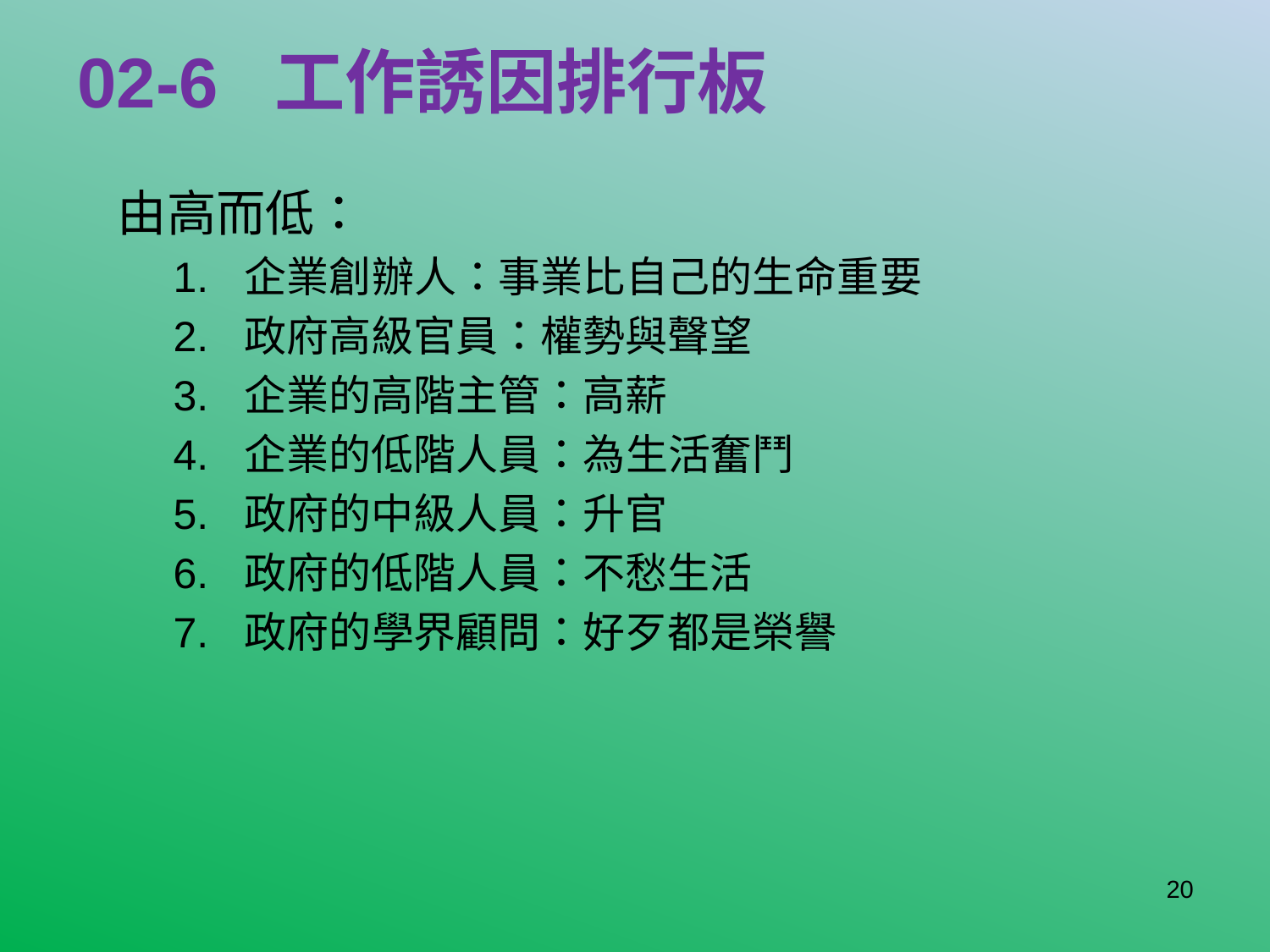

# 02-6  工作誘因排行板
由高而低：
企業創辦人：事業比自己的生命重要
政府高級官員：權勢與聲望
企業的高階主管：高薪
企業的低階人員：為生活奮鬥
政府的中級人員：升官
政府的低階人員：不愁生活
政府的學界顧問：好歹都是榮譽
20